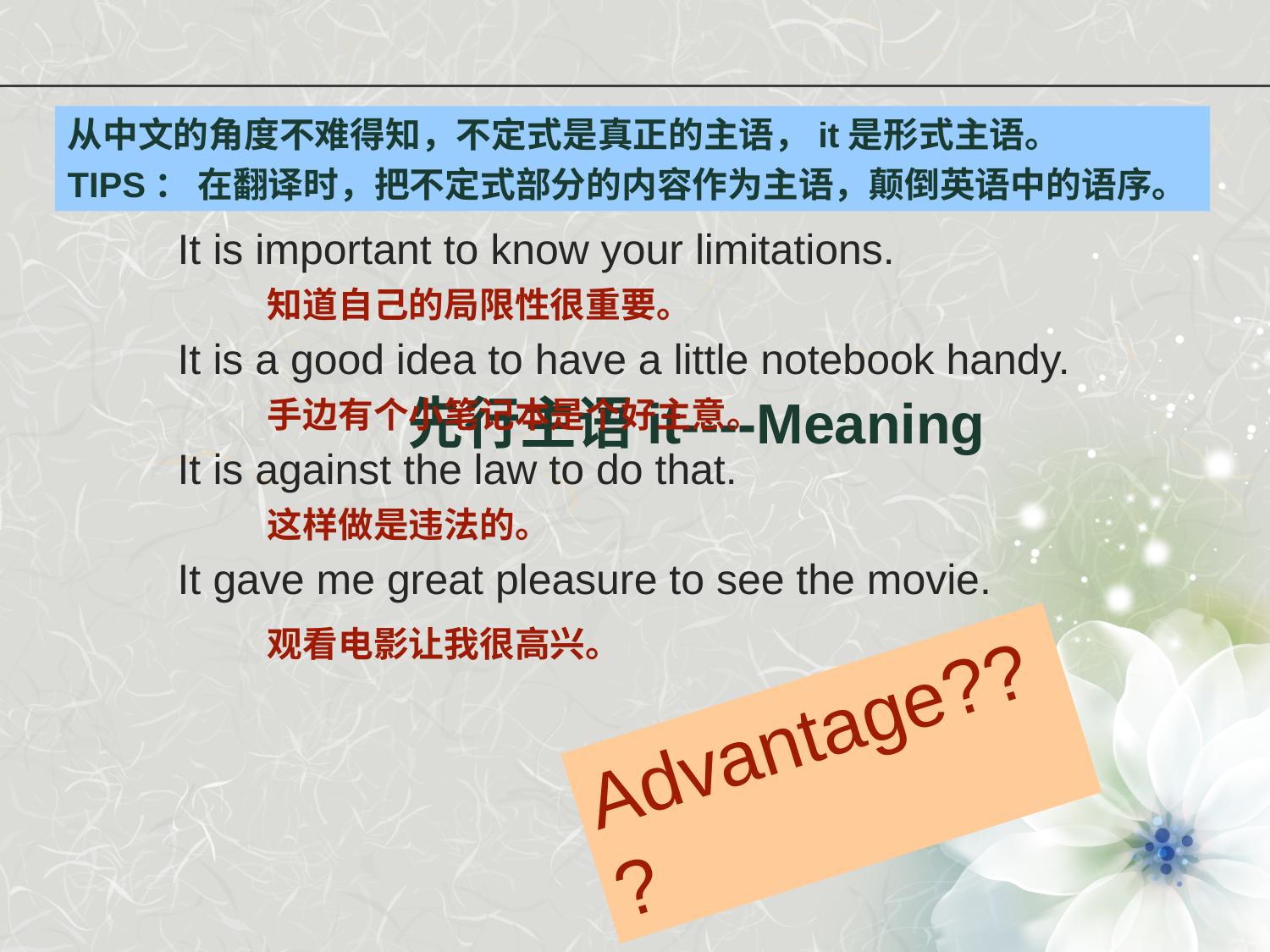

从中文的角度不难得知，不定式是真正的主语，it是形式主语。
TIPS： 在翻译时，把不定式部分的内容作为主语，颠倒英语中的语序。
It is important to know your limitations.

知道自己的局限性很重要。
It is a good idea to have a little notebook handy.
手边有个小笔记本是个好主意。
先行主语it----Meaning
It is against the law to do that.
这样做是违法的。
It gave me great pleasure to see the movie.
观看电影让我很高兴。
Advantage???